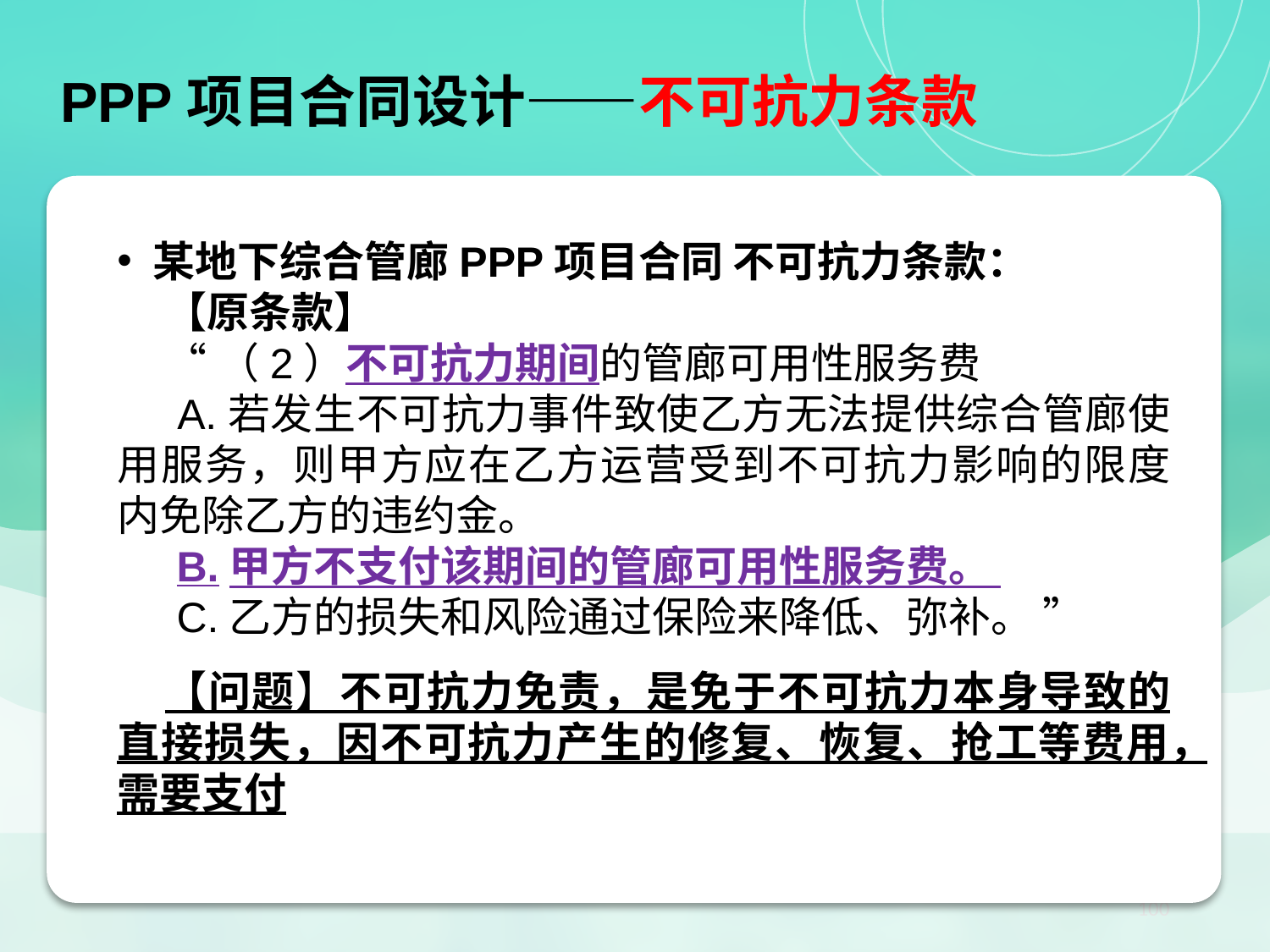

PPP项目合同设计——不可抗力条款
【小结】PPP项目核心法律关系：项目合同
某地下综合管廊PPP项目合同 不可抗力条款：
【原条款】
“（2）不可抗力期间的管廊可用性服务费
 A.若发生不可抗力事件致使乙方无法提供综合管廊使用服务，则甲方应在乙方运营受到不可抗力影响的限度内免除乙方的违约金。
 B.甲方不支付该期间的管廊可用性服务费。
 C.乙方的损失和风险通过保险来降低、弥补。 ”

【问题】不可抗力免责，是免于不可抗力本身导致的直接损失，因不可抗力产生的修复、恢复、抢工等费用，需要支付

100